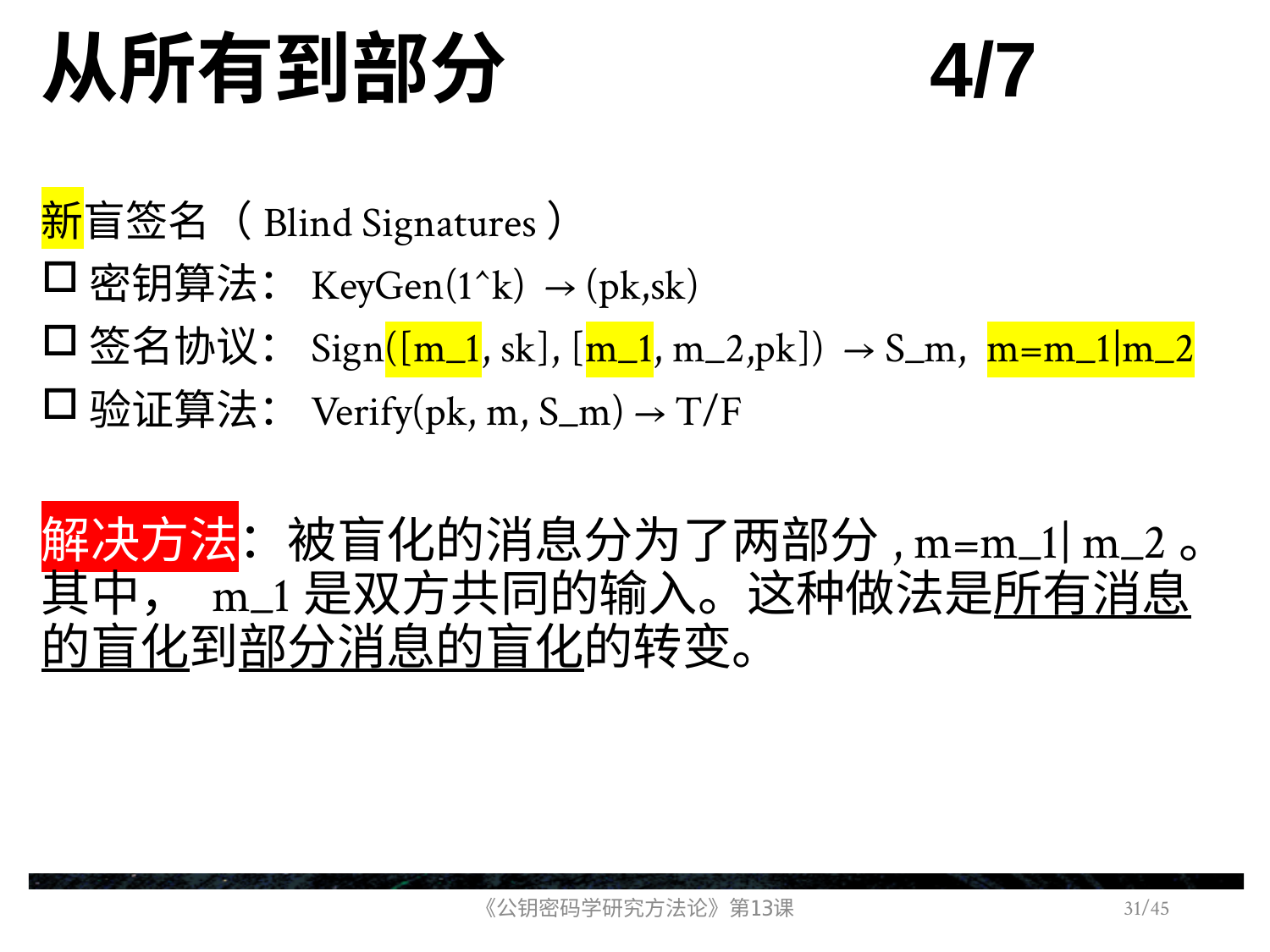

# 从所有到部分                       4/7
新盲签名（Blind Signatures）
密钥算法：KeyGen(1^k)  → (pk,sk)
签名协议：Sign([m_1, sk], [m_1, m_2,pk])  → S_m,  m=m_1|m_2
验证算法：Verify(pk, m, S_m) → T/F

解决方法：被盲化的消息分为了两部分, m=m_1| m_2。 其中， m_1是双方共同的输入。这种做法是所有消息的盲化到部分消息的盲化的转变。
《公钥密码学研究方法论》第13课
31/45